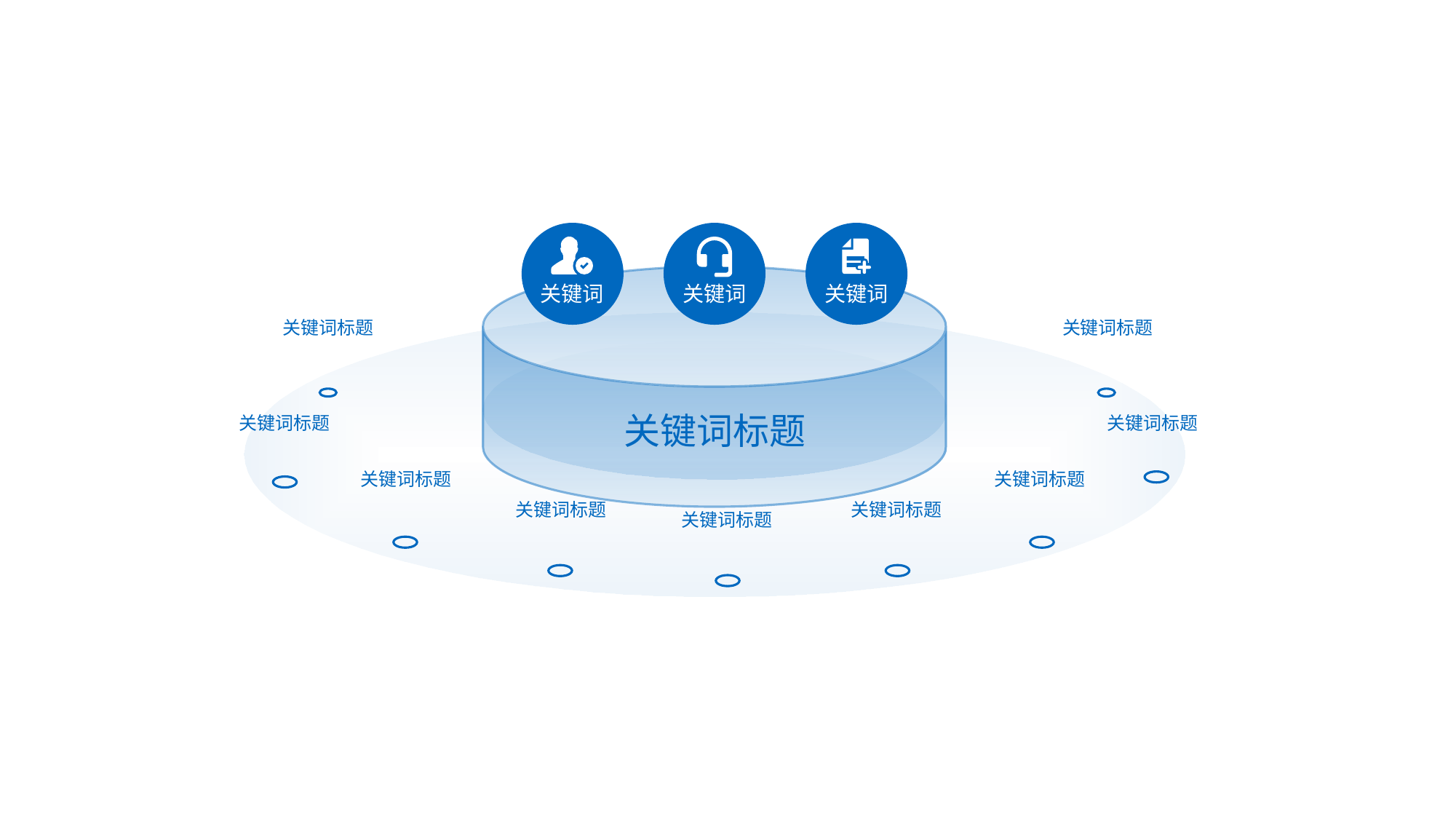

关键词
关键词
关键词

关键词标题
关键词标题

关键词标题
关键词标题
关键词标题
关键词标题
关键词标题

关键词标题
关键词标题
关键词标题